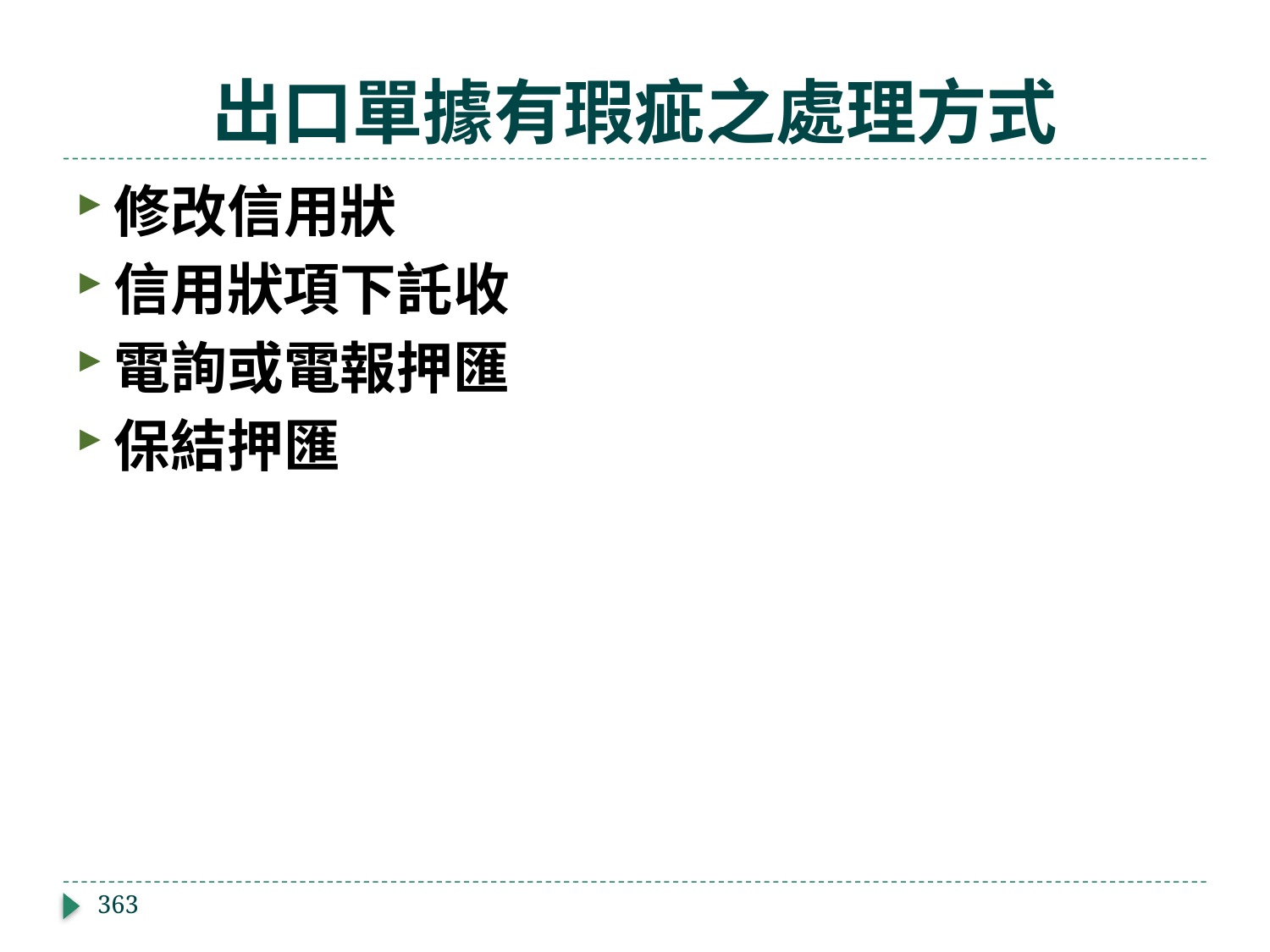

# 出口單據有瑕疵之處理方式
修改信用狀
信用狀項下託收
電詢或電報押匯
保結押匯
363